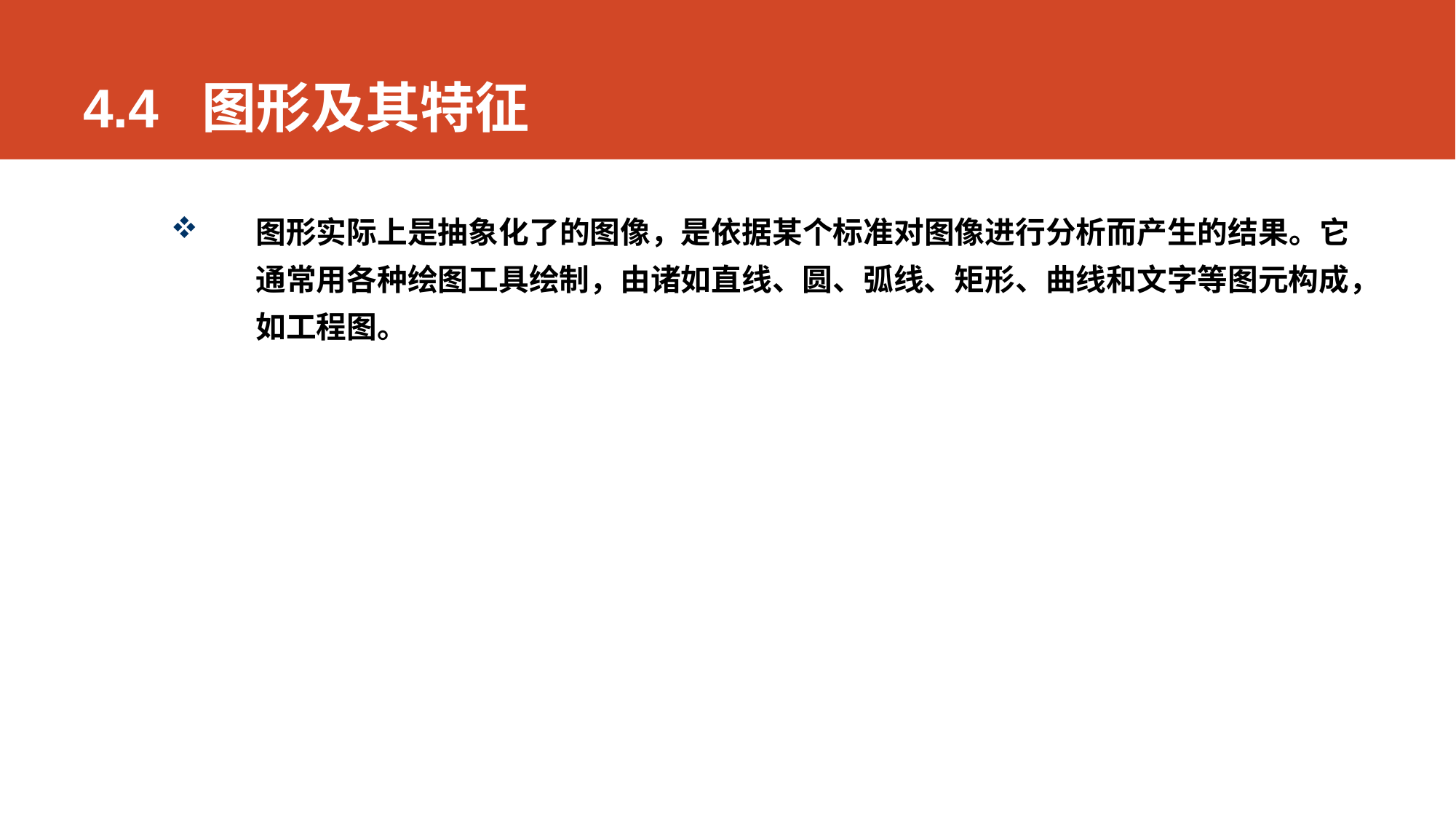

# 4.4  图形及其特征
图形实际上是抽象化了的图像，是依据某个标准对图像进行分析而产生的结果。它通常用各种绘图工具绘制，由诸如直线、圆、弧线、矩形、曲线和文字等图元构成，如工程图。